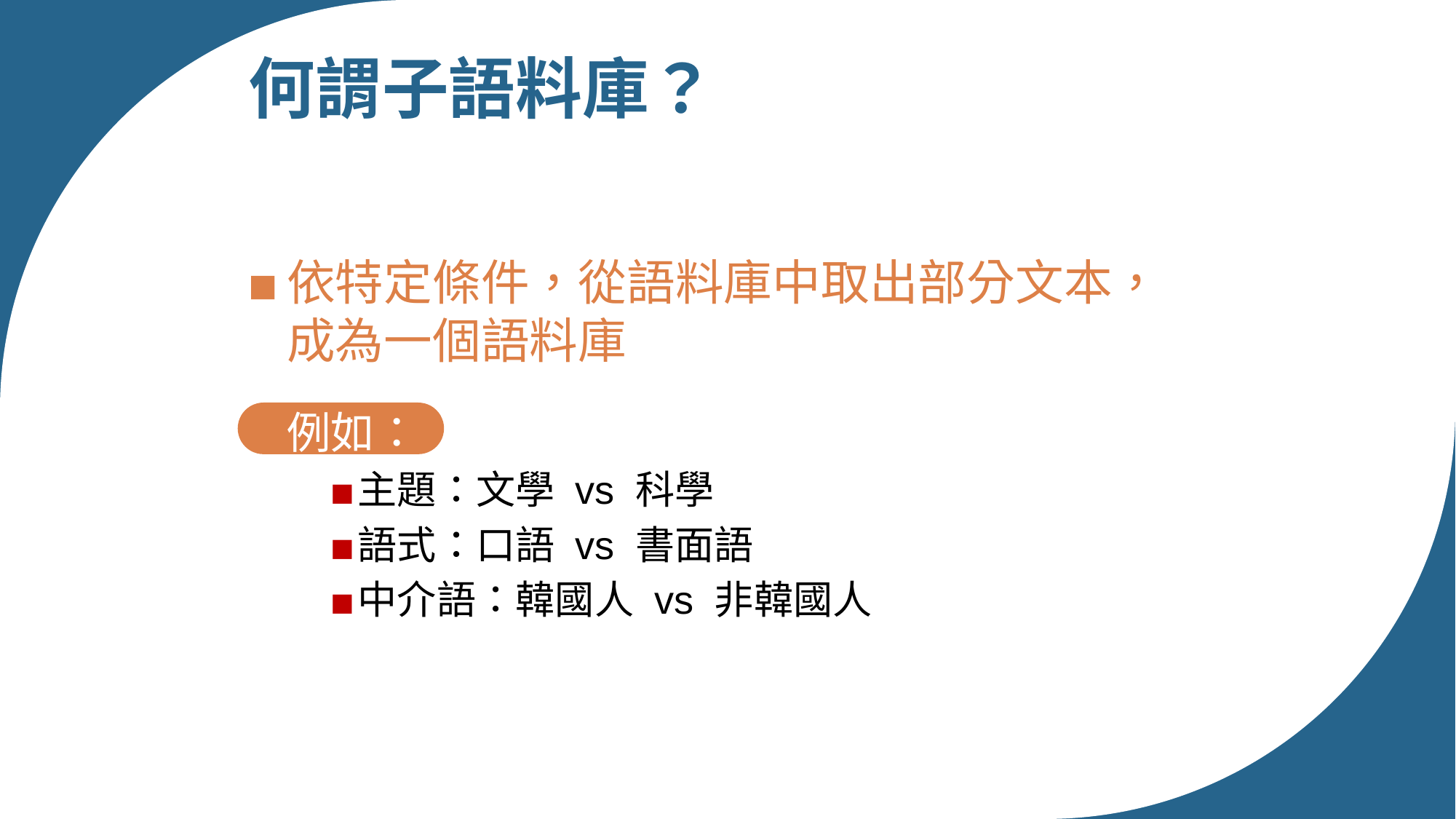

# 何謂子語料庫？
依特定條件，從語料庫中取出部分文本，
成為一個語料庫
例如：
主題：文學 vs 科學
語式：口語 vs 書面語
中介語：韓國人 vs 非韓國人